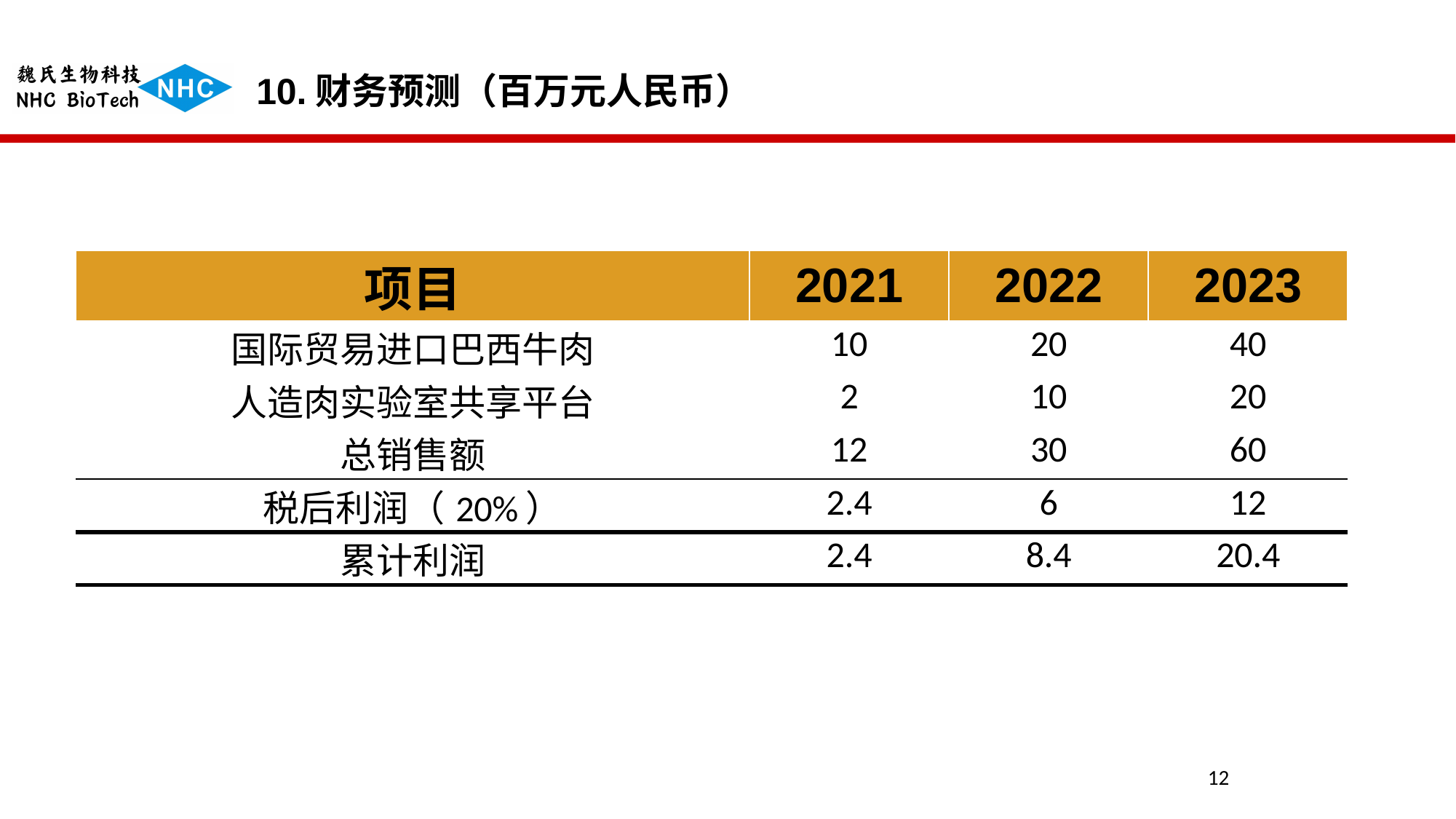

10.财务预测（百万元人民币）
| 项目 | 2021 | 2022 | 2023 |
| --- | --- | --- | --- |
| 国际贸易进口巴西牛肉 | 10 | 20 | 40 |
| 人造肉实验室共享平台 | 2 | 10 | 20 |
| 总销售额 | 12 | 30 | 60 |
| 税后利润（20%） | 2.4 | 6 | 12 |
| 累计利润 | 2.4 | 8.4 | 20.4 |
12